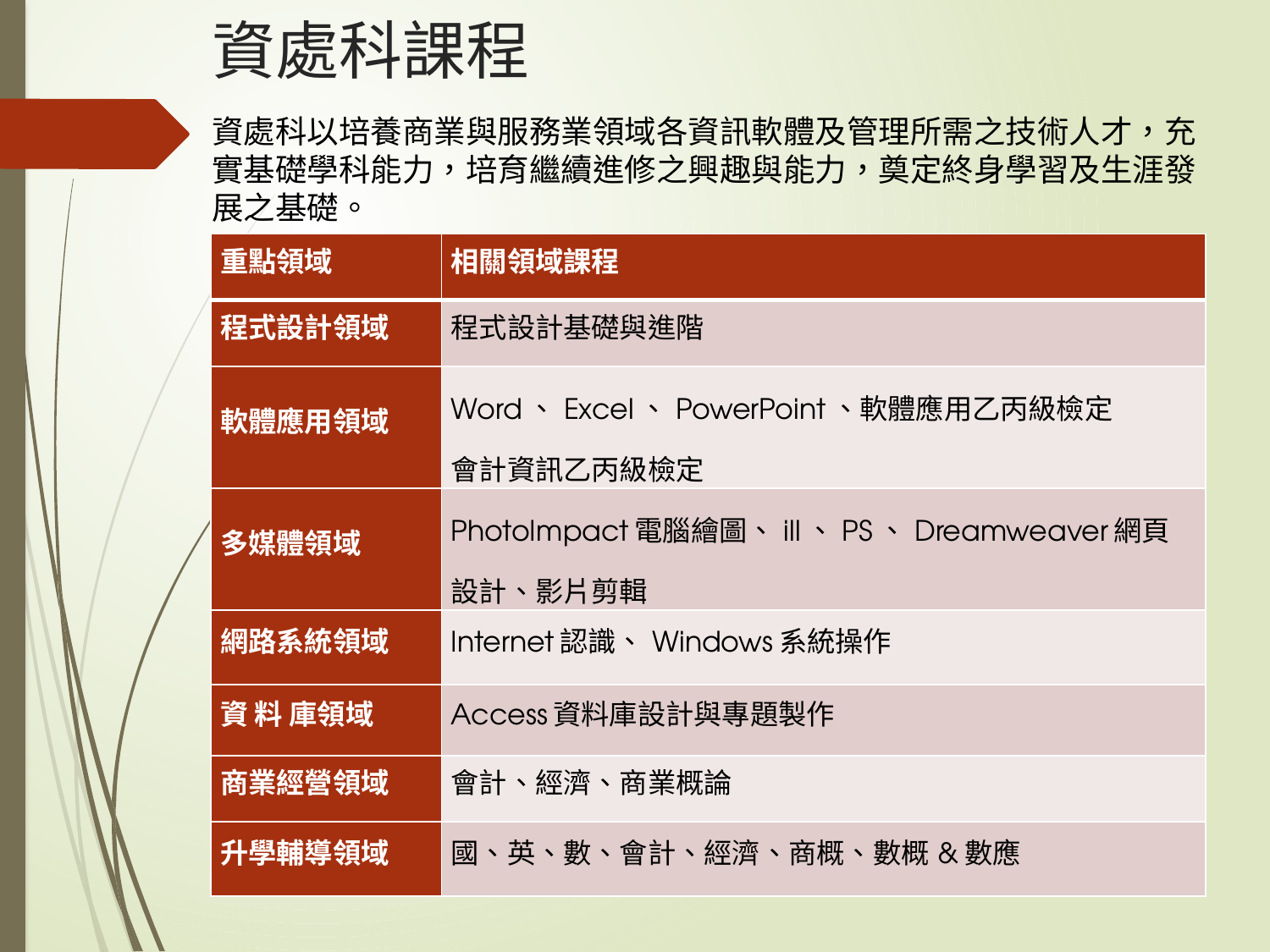

# 資處科課程
資處科以培養商業與服務業領域各資訊軟體及管理所需之技術人才，充實基礎學科能力，培育繼續進修之興趣與能力，奠定終身學習及生涯發展之基礎。
| 重點領域 | 相關領域課程 |
| --- | --- |
| 程式設計領域 | 程式設計基礎與進階 |
| 軟體應用領域 | Word、Excel、PowerPoint、軟體應用乙丙級檢定 會計資訊乙丙級檢定 |
| 多媒體領域 | PhotoImpact電腦繪圖、ill、PS、Dreamweaver網頁設計、影片剪輯 |
| 網路系統領域 | Internet認識、Windows系統操作 |
| 資 料 庫領域 | Access資料庫設計與專題製作 |
| 商業經營領域 | 會計、經濟、商業概論 |
| 升學輔導領域 | 國、英、數、會計、經濟、商概、數概&數應 |